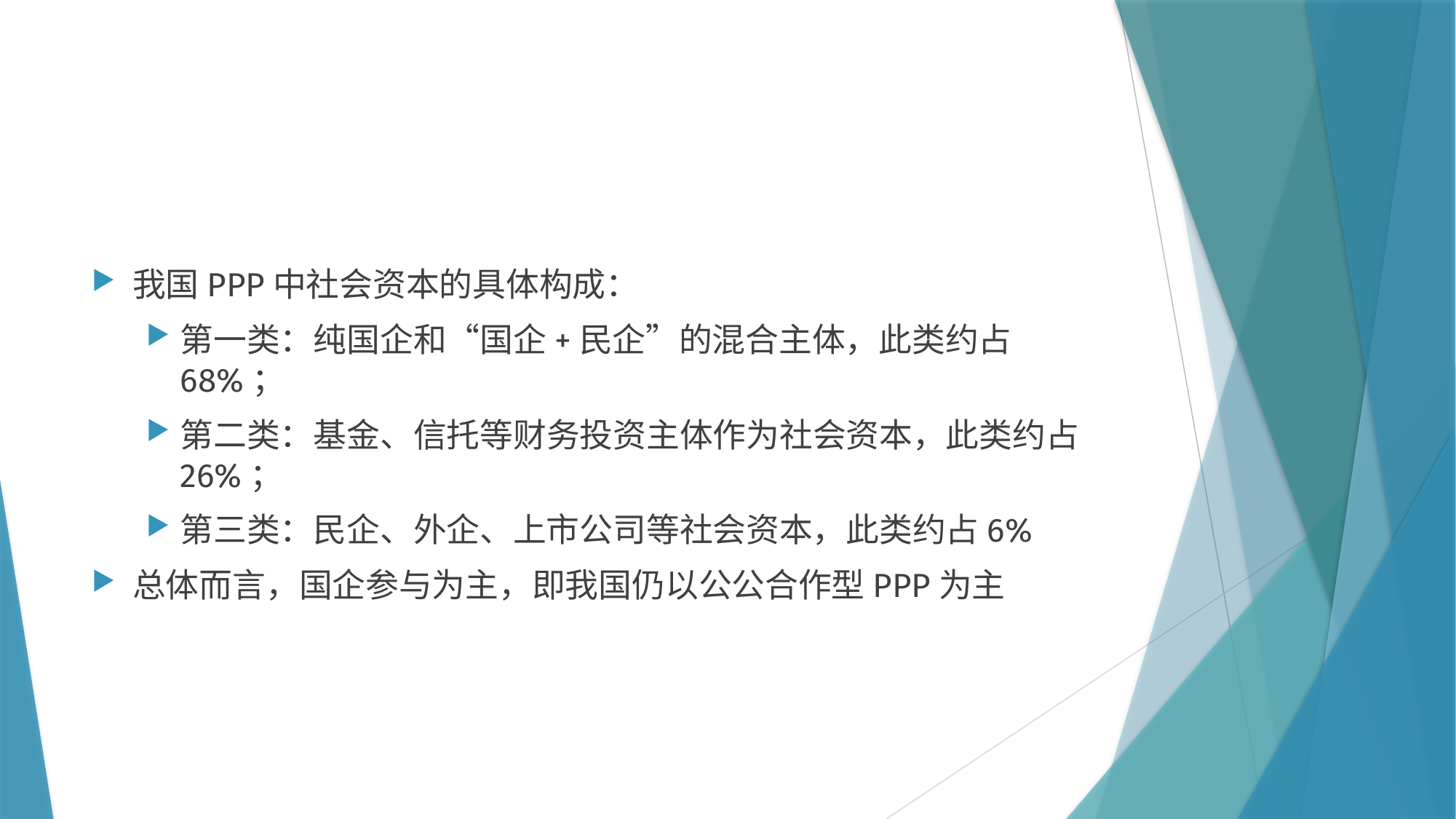

#
我国PPP中社会资本的具体构成：
第一类：纯国企和“国企+民企”的混合主体，此类约占68%；
第二类：基金、信托等财务投资主体作为社会资本，此类约占26%；
第三类：民企、外企、上市公司等社会资本，此类约占6%
总体而言，国企参与为主，即我国仍以公公合作型PPP为主